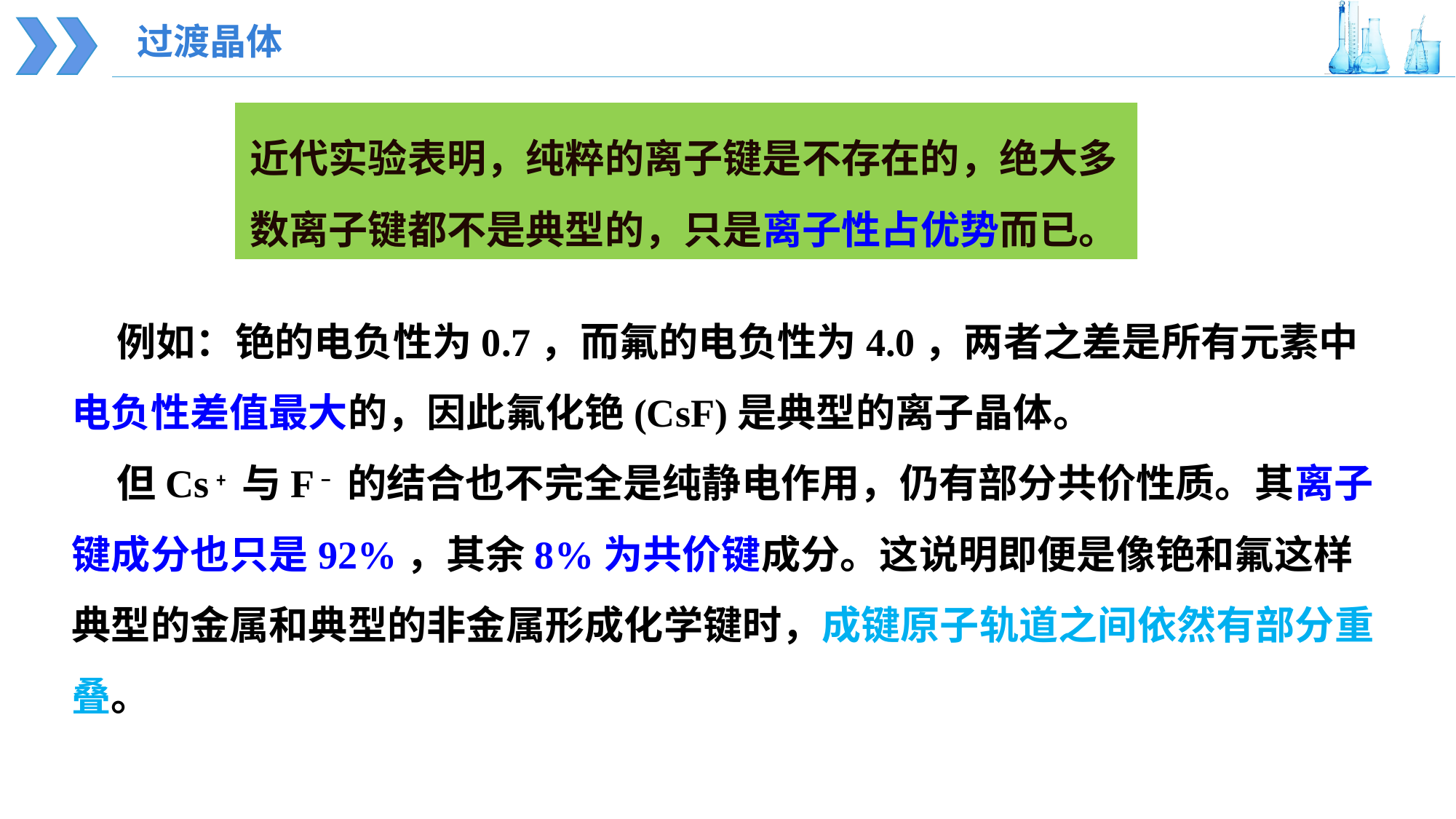

过渡晶体
近代实验表明，纯粹的离子键是不存在的，绝大多数离子键都不是典型的，只是离子性占优势而已。
    例如：铯的电负性为0.7，而氟的电负性为4.0，两者之差是所有元素中电负性差值最大的，因此氟化铯(CsF)是典型的离子晶体。
    但Cs﹢与F﹣的结合也不完全是纯静电作用，仍有部分共价性质。其离子键成分也只是92%，其余8%为共价键成分。这说明即便是像铯和氟这样典型的金属和典型的非金属形成化学键时，成键原子轨道之间依然有部分重叠。